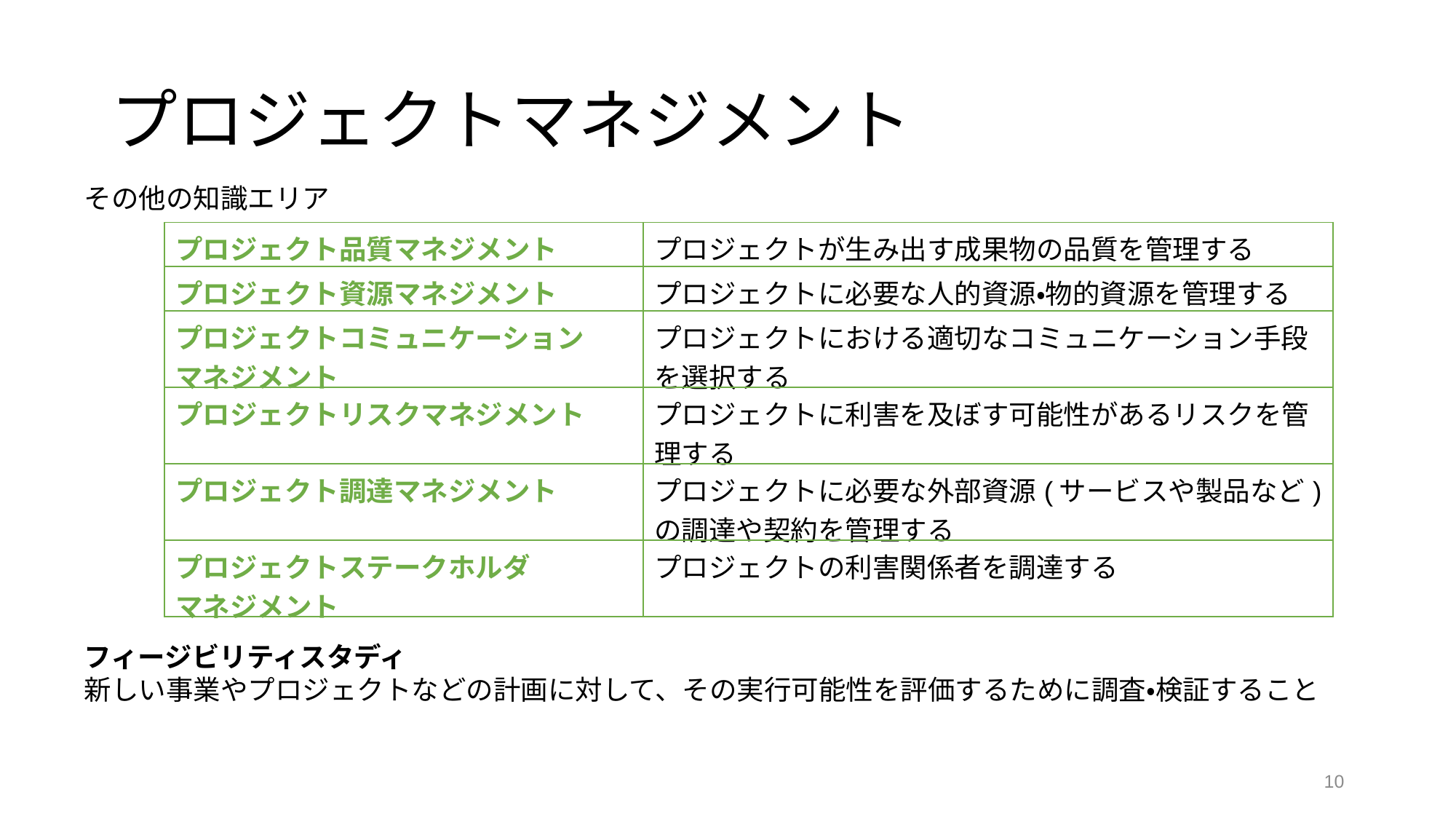

# プロジェクトマネジメント
その他の知識エリア

フィージビリティスタディ
新しい事業やプロジェクトなどの計画に対して、その実行可能性を評価するために調査・検証すること
| プロジェクト品質マネジメント | プロジェクトが生み出す成果物の品質を管理する |
| --- | --- |
| プロジェクト資源マネジメント | プロジェクトに必要な人的資源・物的資源を管理する |
| プロジェクトコミュニケーション マネジメント | プロジェクトにおける適切なコミュニケーション手段を選択する |
| プロジェクトリスクマネジメント | プロジェクトに利害を及ぼす可能性があるリスクを管理する |
| プロジェクト調達マネジメント | プロジェクトに必要な外部資源(サービスや製品など)の調達や契約を管理する |
| プロジェクトステークホルダ マネジメント | プロジェクトの利害関係者を調達する |
10